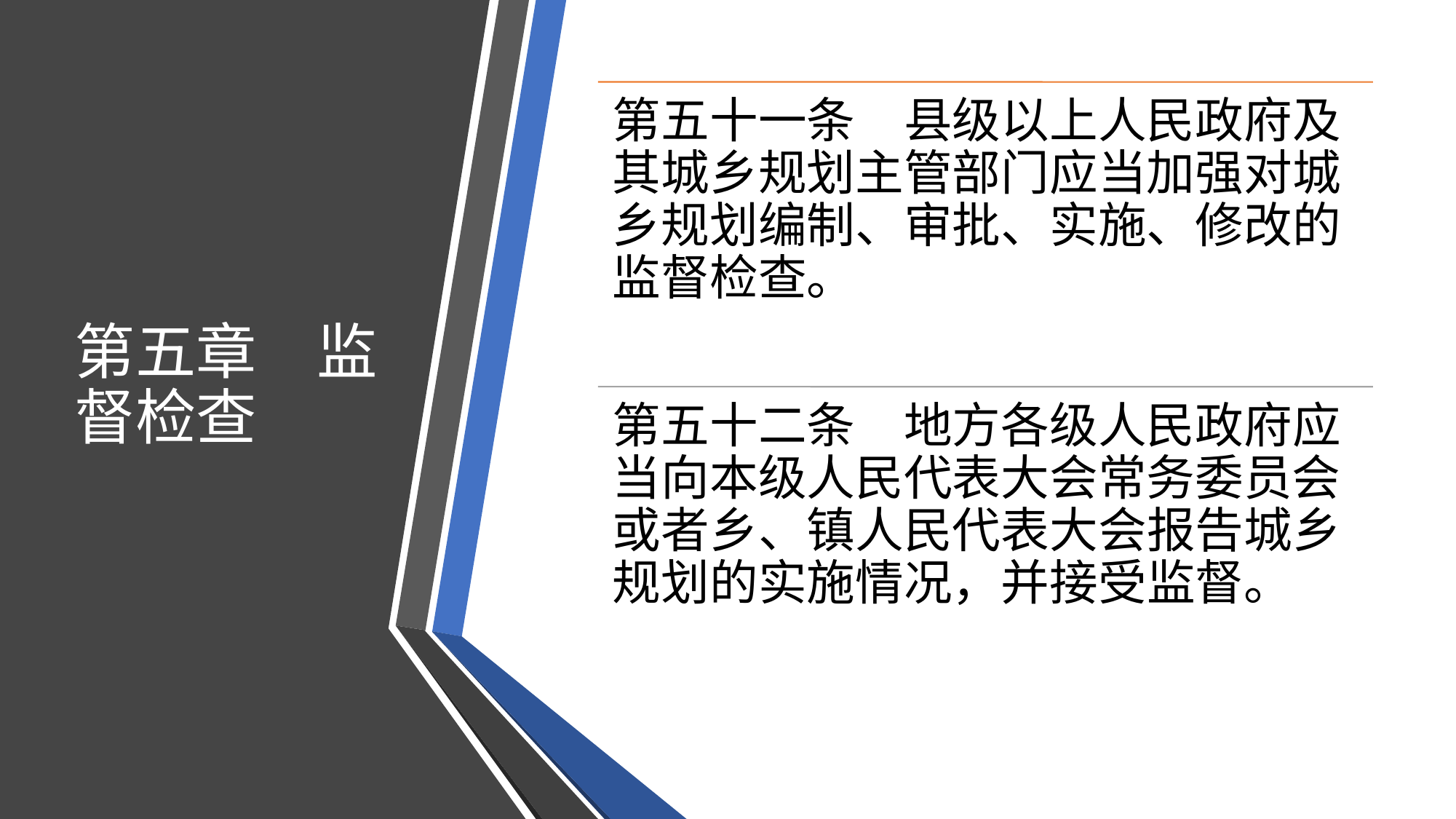

# 第五章　监督检查
第五十一条　县级以上人民政府及其城乡规划主管部门应当加强对城乡规划编制、审批、实施、修改的监督检查。
第五十二条　地方各级人民政府应当向本级人民代表大会常务委员会或者乡、镇人民代表大会报告城乡规划的实施情况，并接受监督。